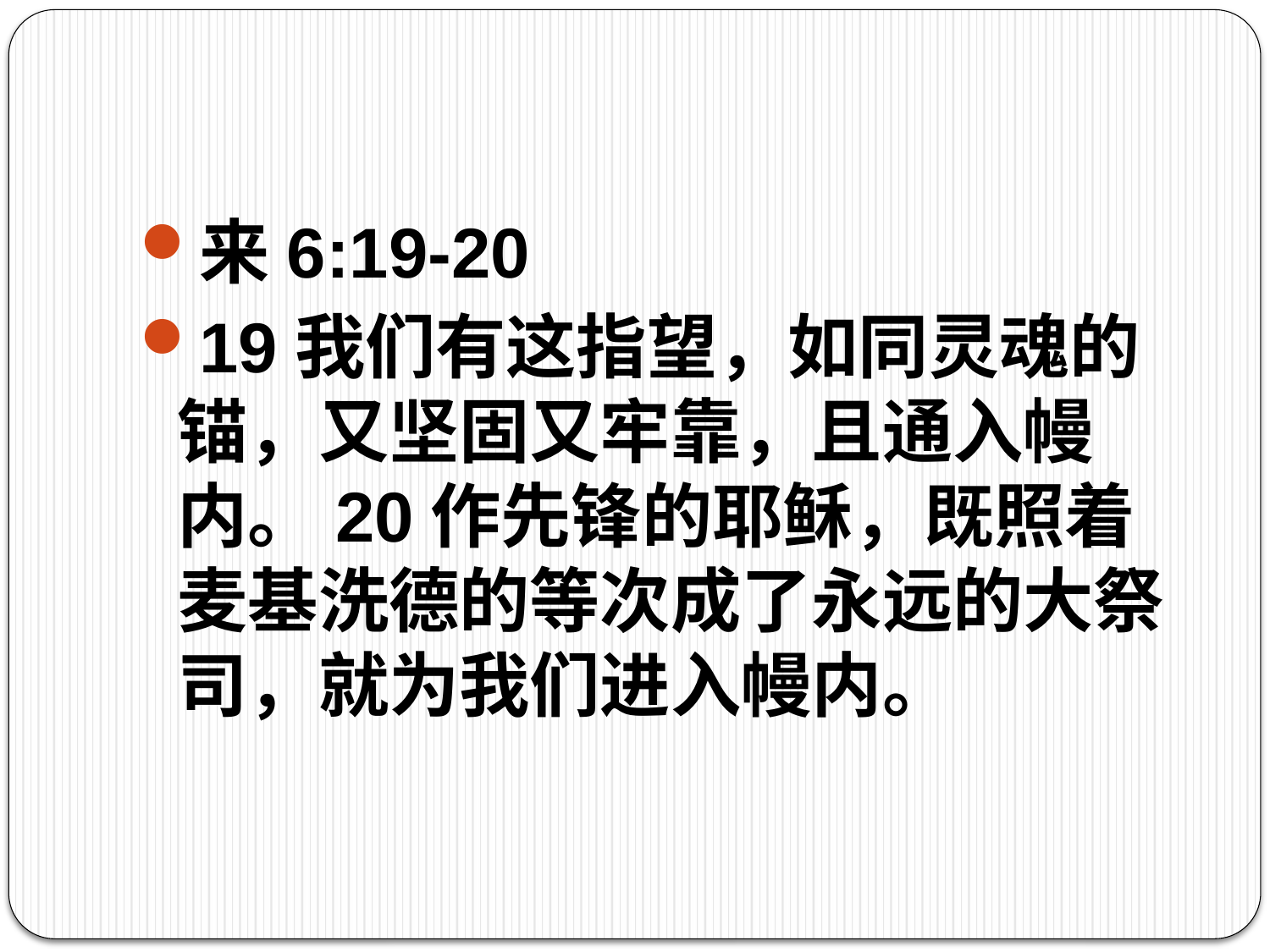

#
来6:19-20
19我们有这指望，如同灵魂的锚，又坚固又牢靠，且通入幔内。20作先锋的耶稣，既照着麦基洗德的等次成了永远的大祭司，就为我们进入幔内。